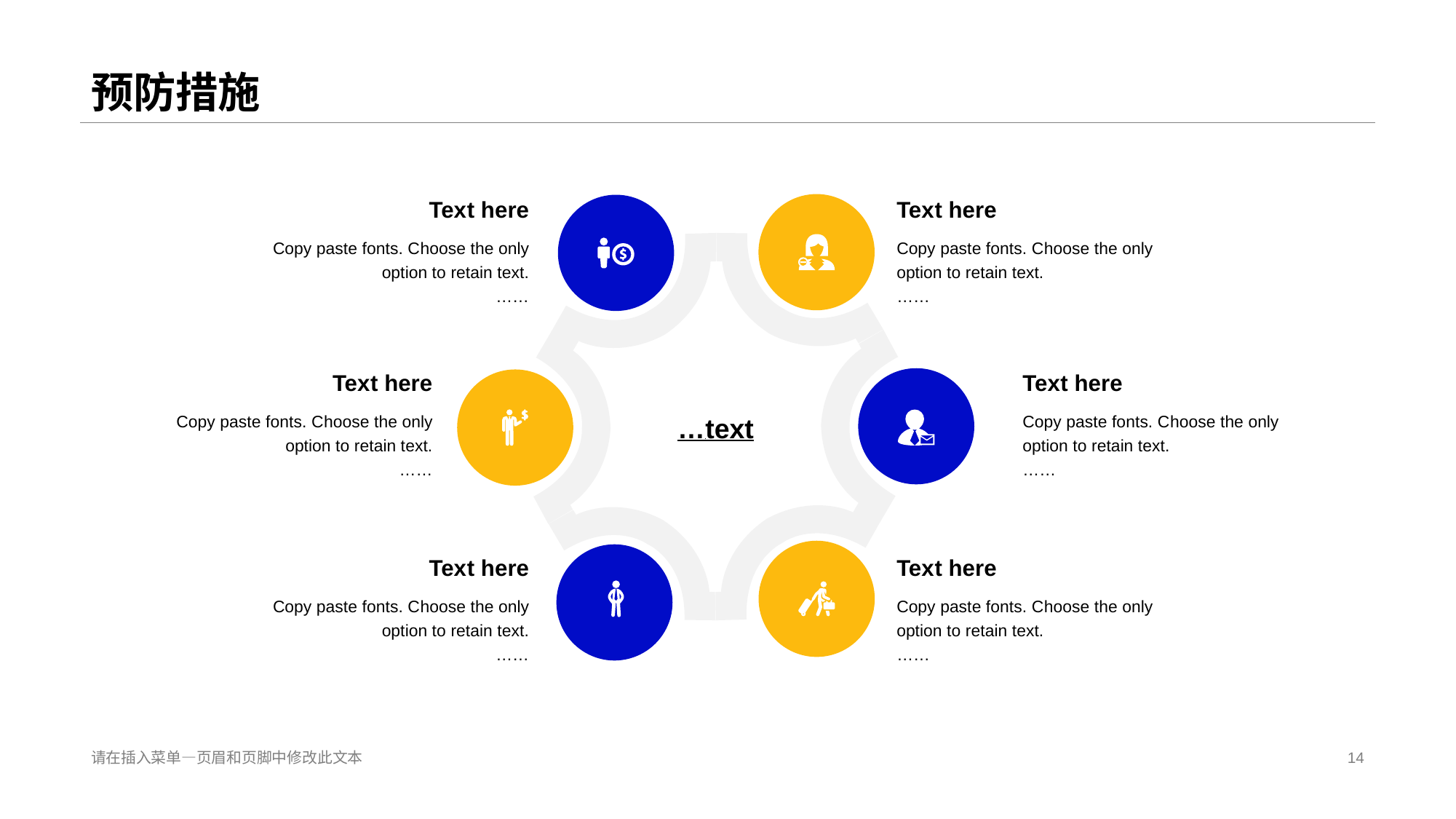

# 预防措施
Tex t here
Copy paste fonts. C hoose the only option to retain text.
……
Tex t here
Copy paste fonts. C hoose the only option to retain text.
……

Tex t here
Copy paste fonts. C hoose the only option to retain text.
……
Tex t here
Copy paste fonts. C hoose the only option to retain text.
……

… text

Tex t here
Copy paste fonts. C hoose the only option to retain text.
……
Tex t here
Copy paste fonts. C hoose the only option to retain text.
……

请在插入菜单—页眉和页脚中修改此文本
14